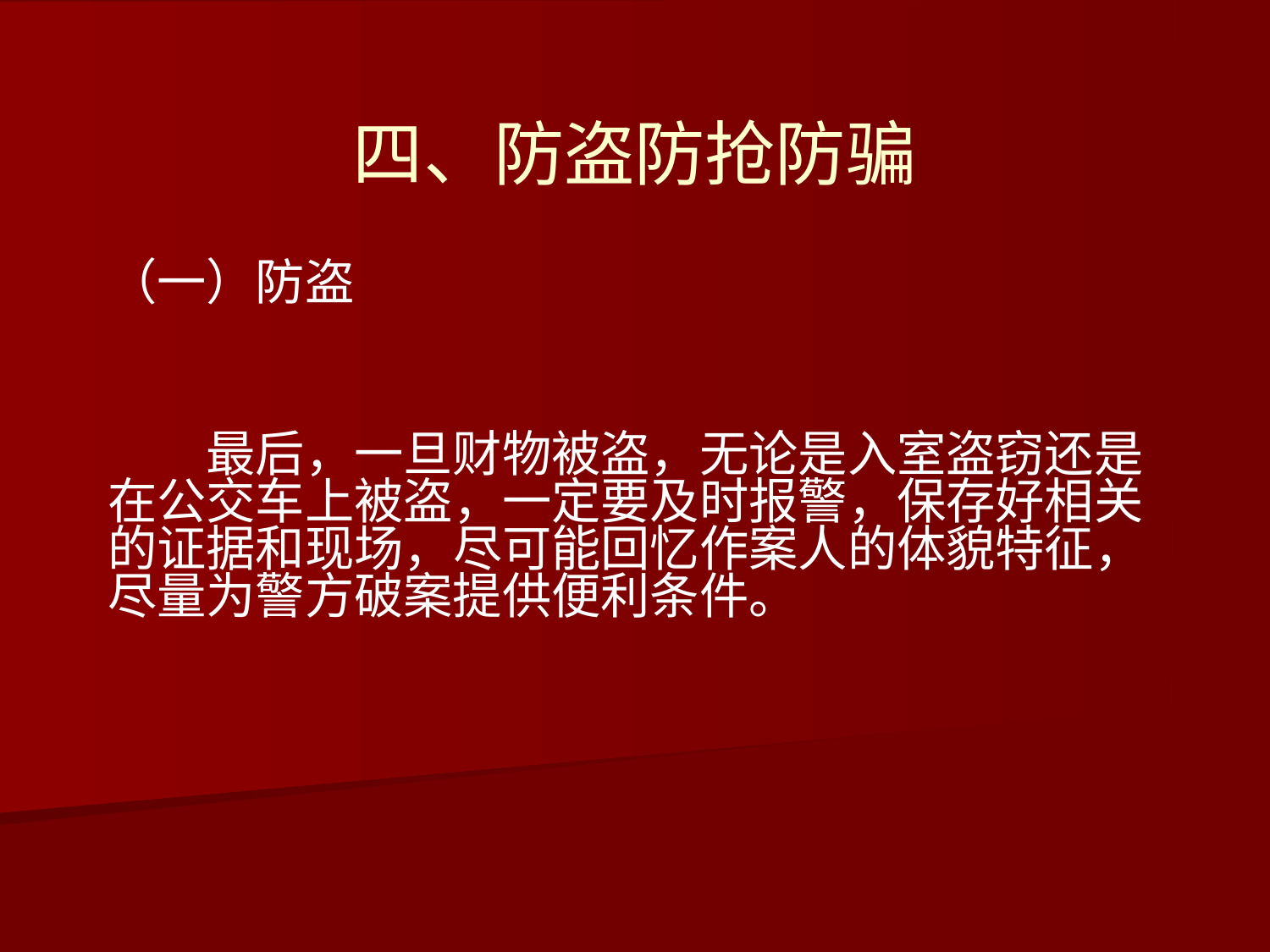

# 四、防盗防抢防骗
（一）防盗

　　最后，一旦财物被盗，无论是入室盗窃还是在公交车上被盗，一定要及时报警，保存好相关的证据和现场，尽可能回忆作案人的体貌特征，尽量为警方破案提供便利条件。

59